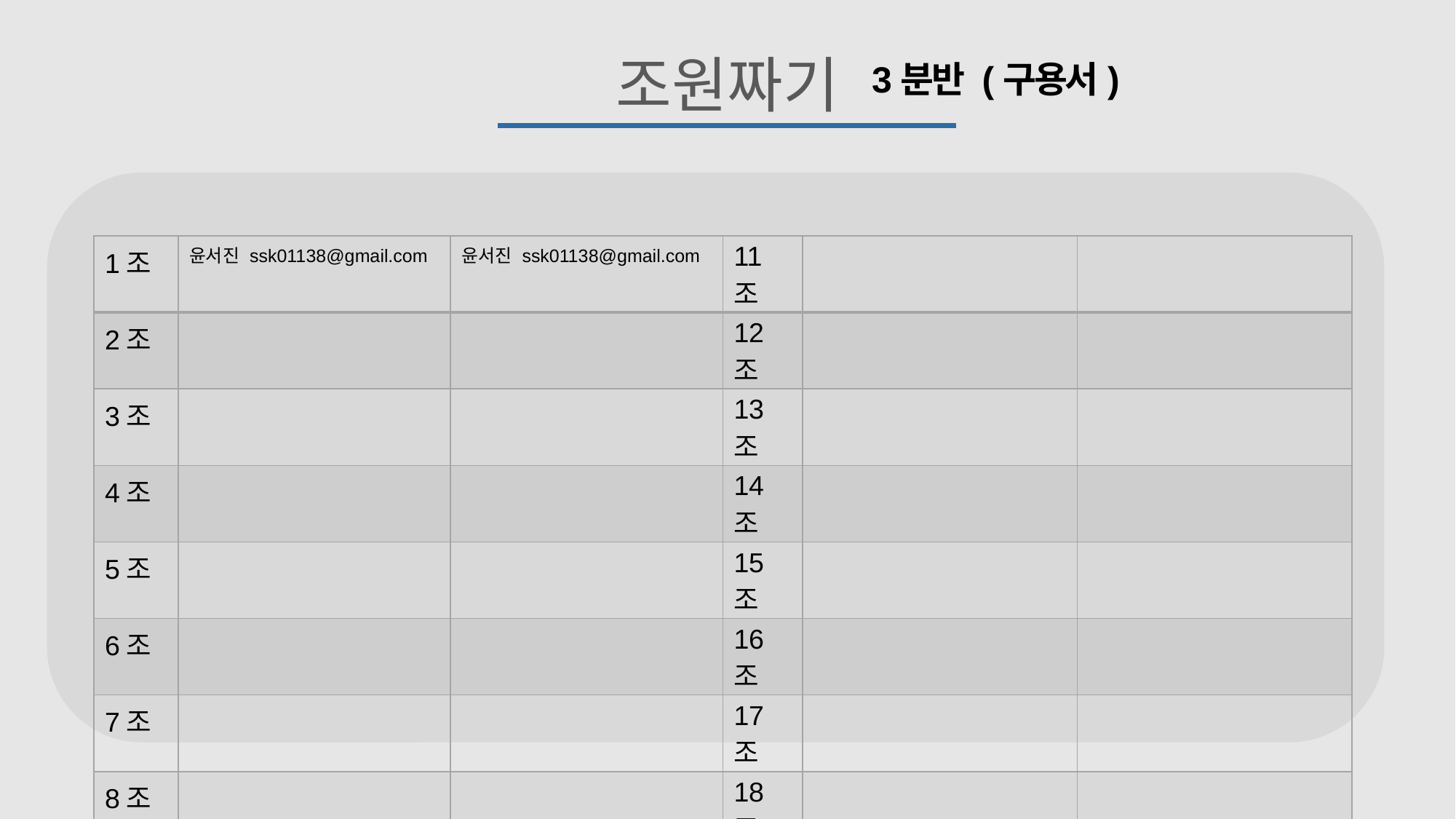

조원짜기
3분반 (구용서)

| 1조 | 윤서진 ssk01138@gmail.com | 윤서진 ssk01138@gmail.com | 11조 |  |  |
| --- | --- | --- | --- | --- | --- |
| 2조 |  |  | 12조 |  |  |
| 3조 |  |  | 13조 |  |  |
| 4조 |  |  | 14조 |  |  |
| 5조 |  |  | 15조 |  |  |
| 6조 |  |  | 16조 |  |  |
| 7조 |  |  | 17조 |  |  |
| 8조 |  |  | 18조 |  |  |
| 9조 |  |  | 19조 |  |  |
| 10조 |  |  | 20조 |  |  |